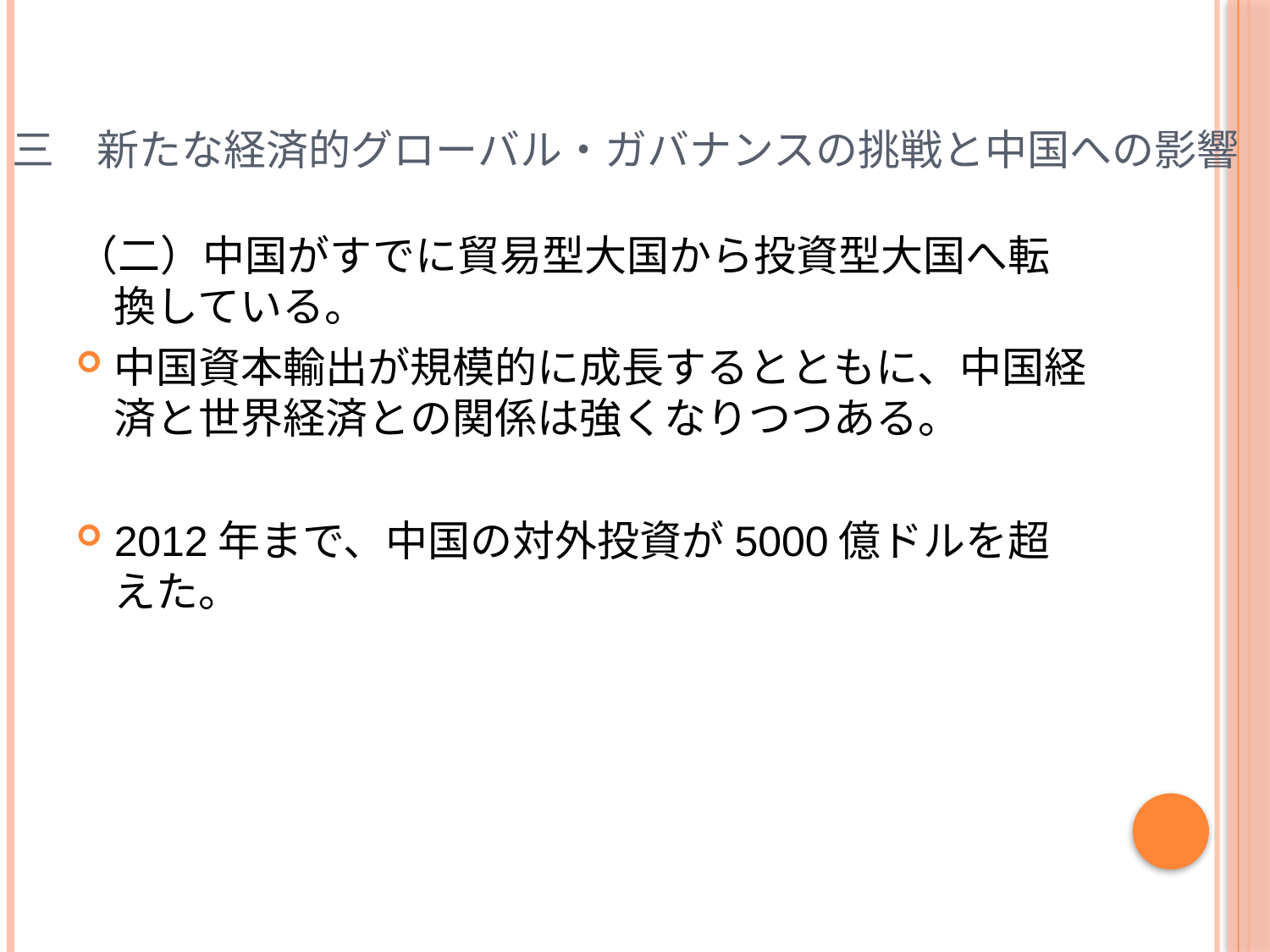

# 三　新たな経済的グローバル・ガバナンスの挑戦と中国への影響
（二）中国がすでに貿易型大国から投資型大国へ転換している。
中国資本輸出が規模的に成長するとともに、中国経済と世界経済との関係は強くなりつつある。

2012年まで、中国の対外投資が5000億ドルを超えた。